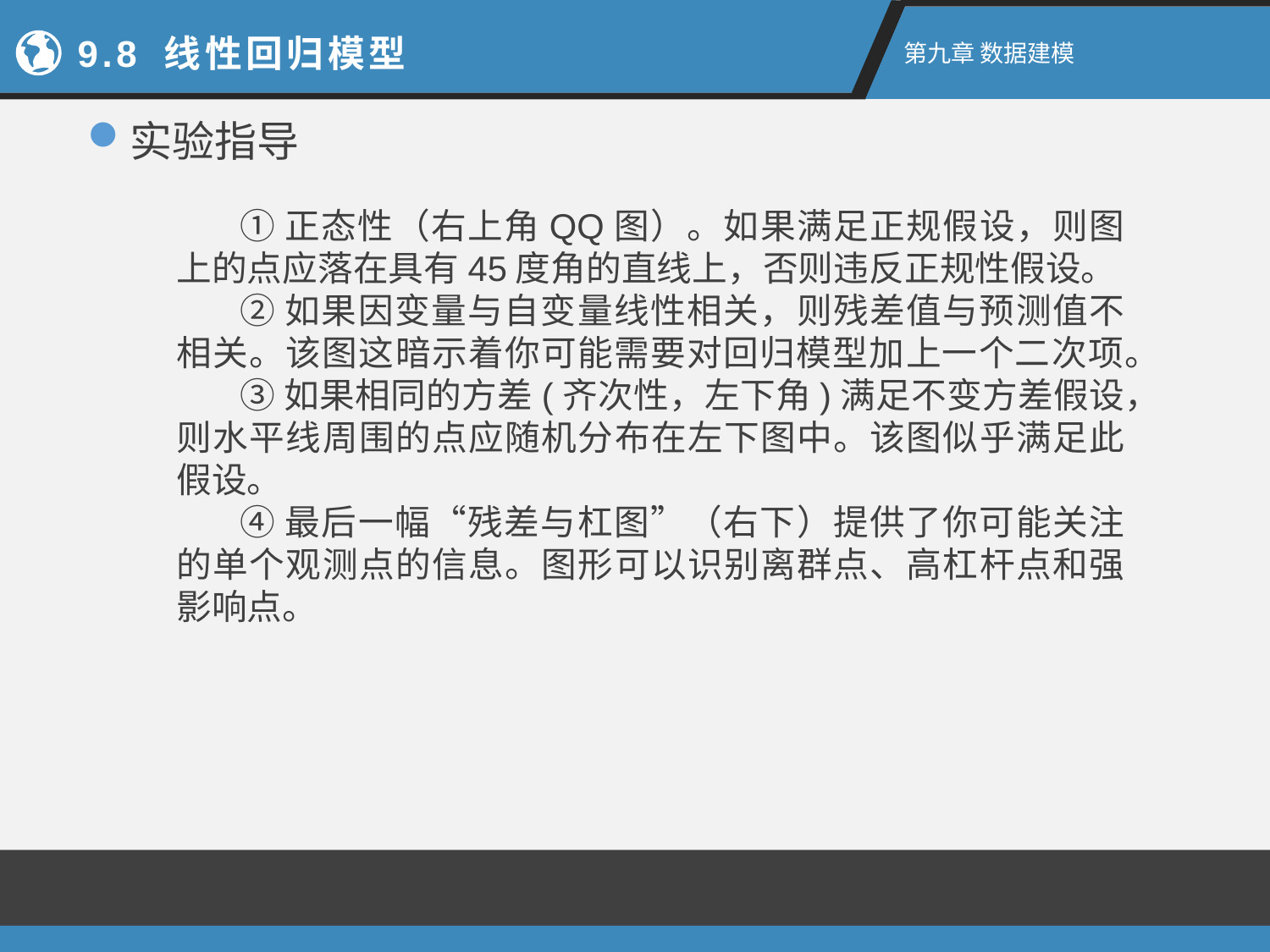

9.8 线性回归模型

第九章 数据建模
实验指导
①正态性（右上角QQ图）。如果满足正规假设，则图上的点应落在具有45度角的直线上，否则违反正规性假设。
②如果因变量与自变量线性相关，则残差值与预测值不相关。该图这暗示着你可能需要对回归模型加上一个二次项。
③如果相同的方差(齐次性，左下角)满足不变方差假设，则水平线周围的点应随机分布在左下图中。该图似乎满足此假设。
④最后一幅“残差与杠图”（右下）提供了你可能关注的单个观测点的信息。图形可以识别离群点、高杠杆点和强影响点。